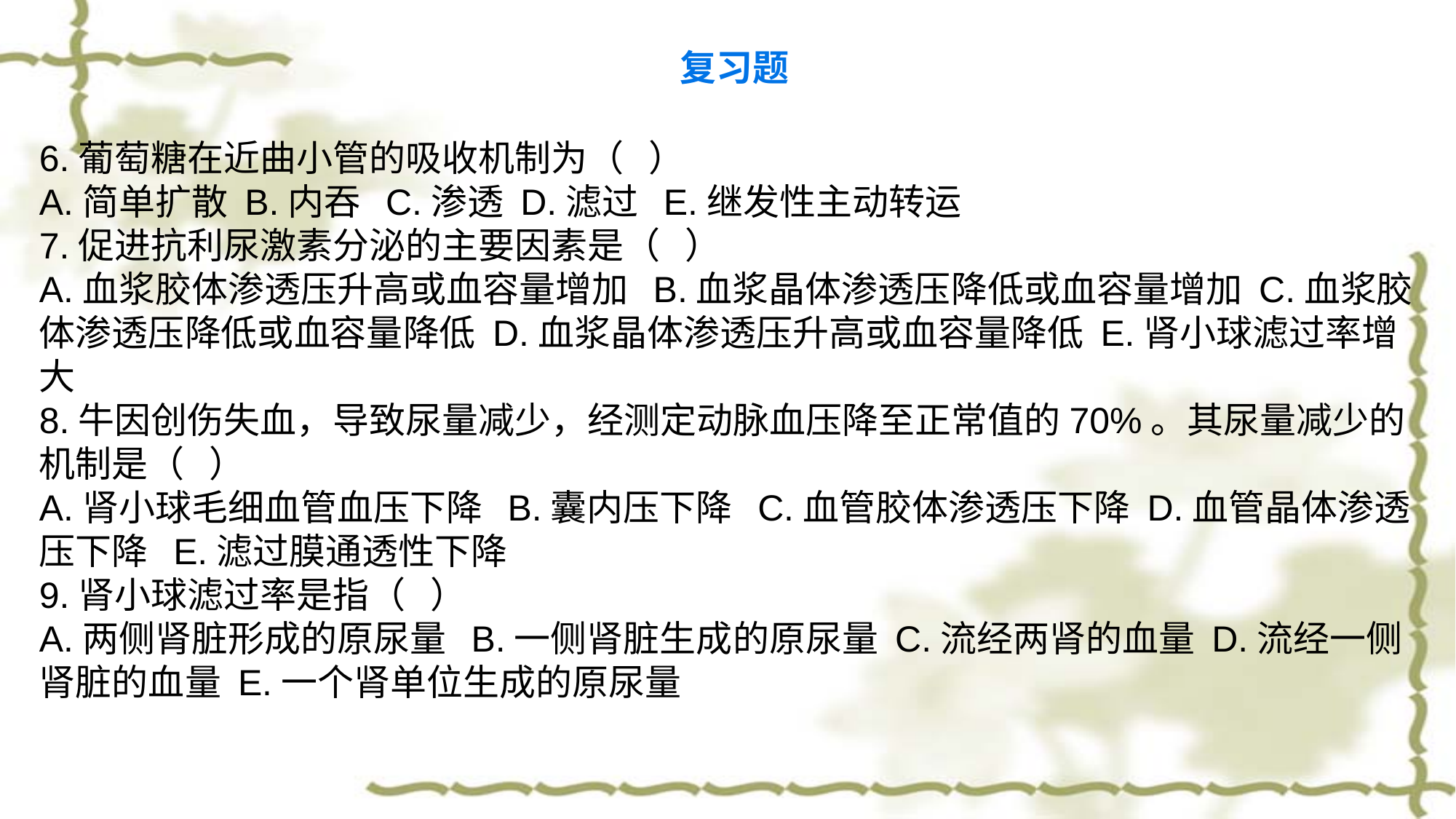

复习题
6.葡萄糖在近曲小管的吸收机制为（   ）
A.简单扩散 B.内吞  C.渗透 D.滤过  E.继发性主动转运
7.促进抗利尿激素分泌的主要因素是（   ）
A.血浆胶体渗透压升高或血容量增加  B.血浆晶体渗透压降低或血容量增加 C.血浆胶体渗透压降低或血容量降低 D.血浆晶体渗透压升高或血容量降低 E.肾小球滤过率增大
8.牛因创伤失血，导致尿量减少，经测定动脉血压降至正常值的70%。其尿量减少的机制是（   ）
A.肾小球毛细血管血压下降  B.囊内压下降  C.血管胶体渗透压下降 D.血管晶体渗透压下降  E.滤过膜通透性下降
9.肾小球滤过率是指（   ）
A.两侧肾脏形成的原尿量  B.一侧肾脏生成的原尿量 C.流经两肾的血量 D.流经一侧肾脏的血量 E.一个肾单位生成的原尿量